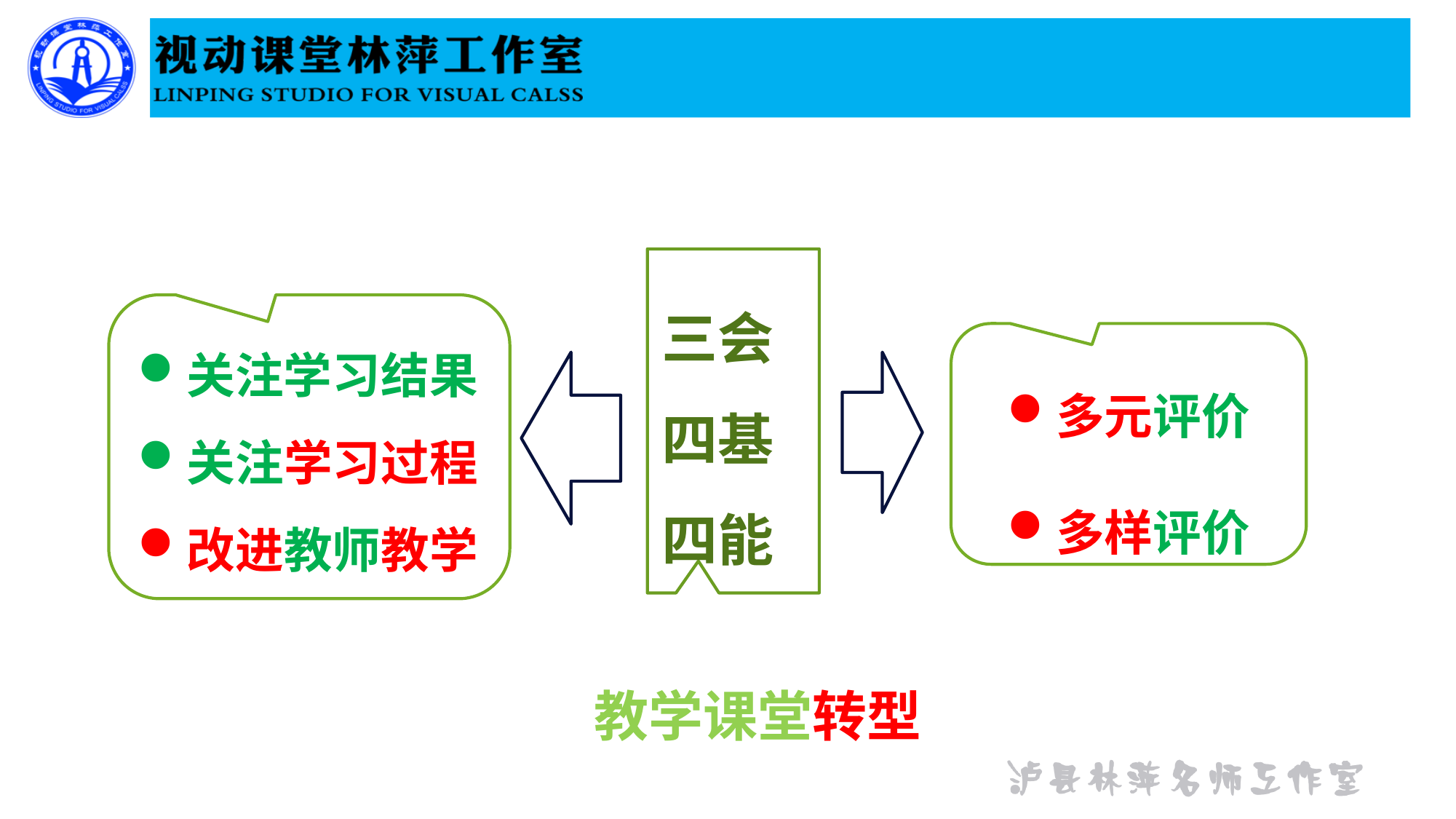

三会
四基
四能
关注学习结果
关注学习过程
改进教师教学
多元评价
多样评价

教学课堂转型